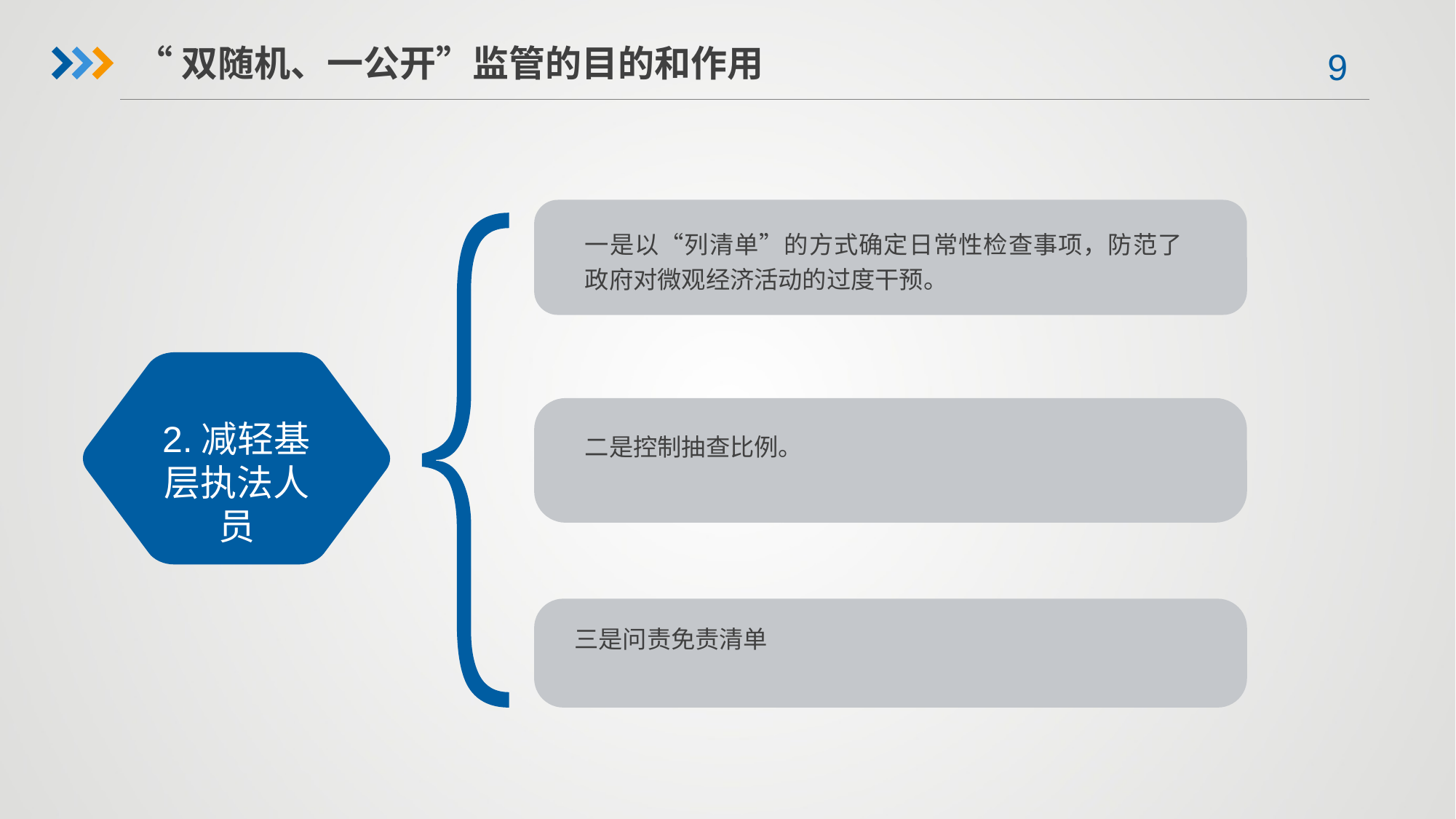

“双随机、一公开”监管的目的和作用

一是以“列清单”的方式确定日常性检查事项，防范了政府对微观经济活动的过度干预。

2.减轻基层执法人员
二是控制抽查比例。

三是问责免责清单